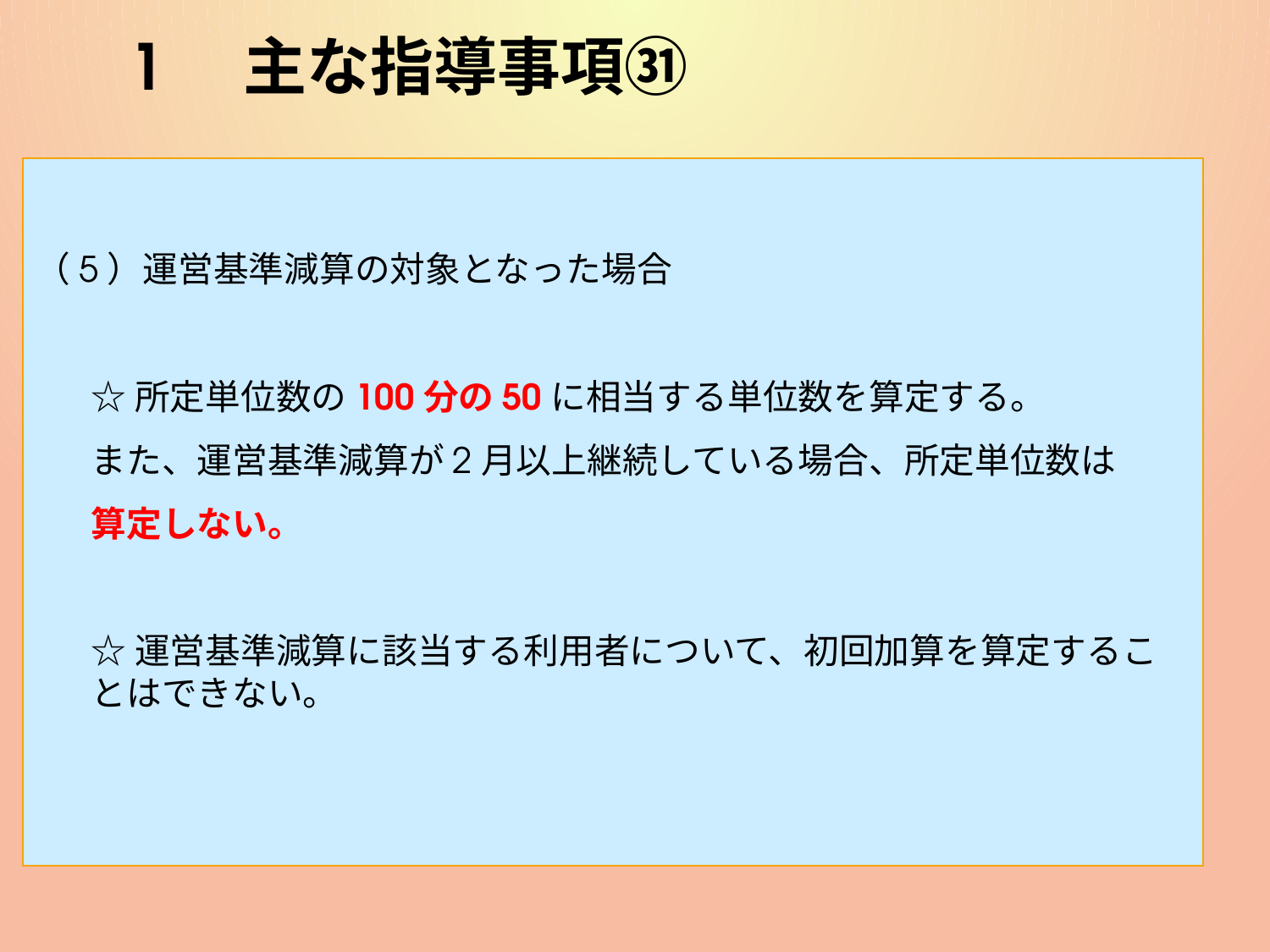

# 1　主な指導事項㉛
（5）運営基準減算の対象となった場合

☆所定単位数の100分の50に相当する単位数を算定する。
また、運営基準減算が2月以上継続している場合、所定単位数は
算定しない。

☆運営基準減算に該当する利用者について、初回加算を算定することはできない。